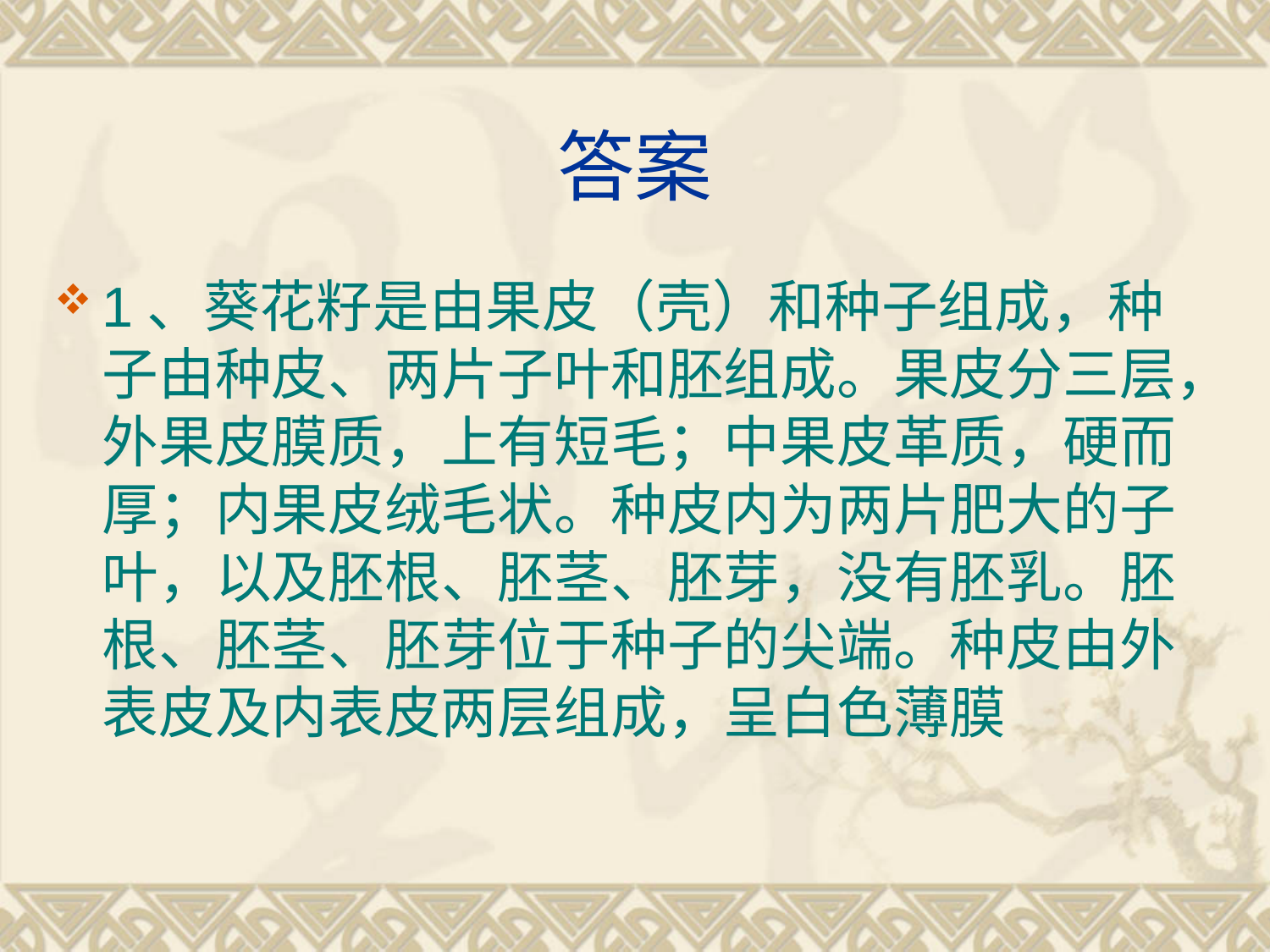

# 答案
1、葵花籽是由果皮（壳）和种子组成，种子由种皮、两片子叶和胚组成。果皮分三层，外果皮膜质，上有短毛；中果皮革质，硬而厚；内果皮绒毛状。种皮内为两片肥大的子叶，以及胚根、胚茎、胚芽，没有胚乳。胚根、胚茎、胚芽位于种子的尖端。种皮由外表皮及内表皮两层组成，呈白色薄膜